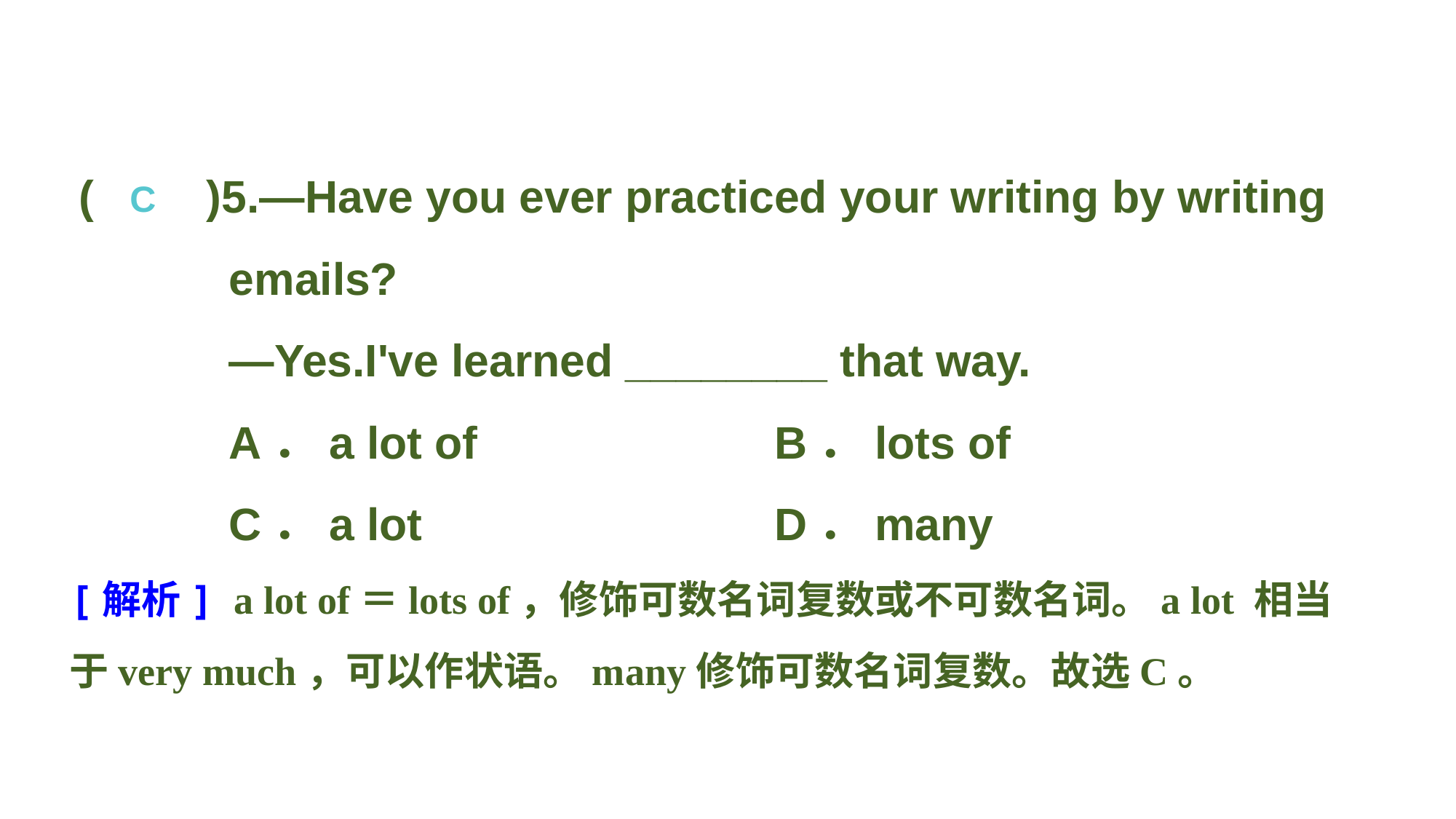

(　　)5.—Have you ever practiced your writing by writing
e­mails?
—Yes.I've learned ________ that way.
A．a lot of  			B．lots of
C．a lot  			D．many
C
[解析]  a lot of＝lots of，修饰可数名词复数或不可数名词。a lot 相当于very much，可以作状语。many修饰可数名词复数。故选C。